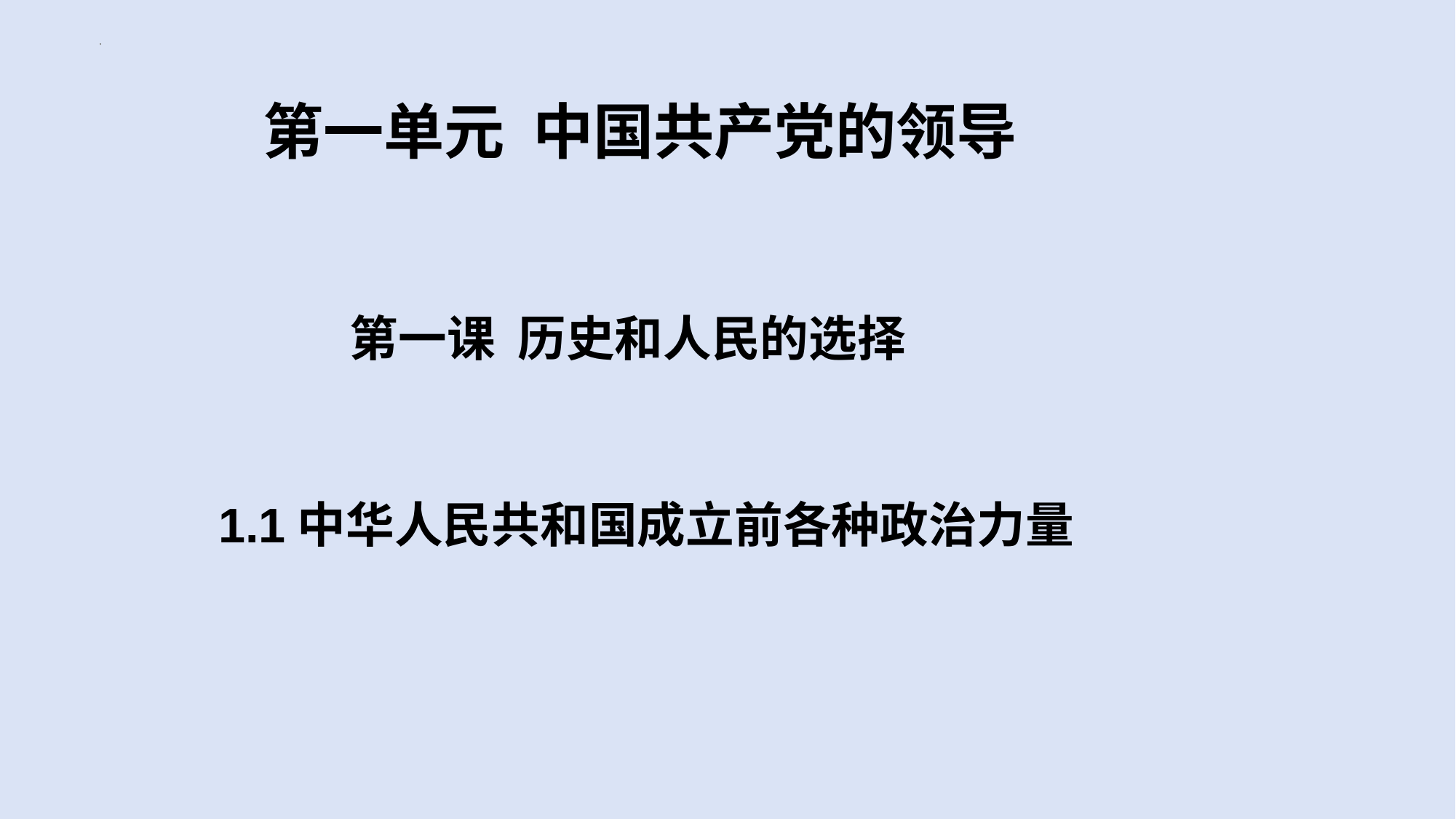

第一单元  中国共产党的领导
第一课  历史和人民的选择
1.1中华人民共和国成立前各种政治力量